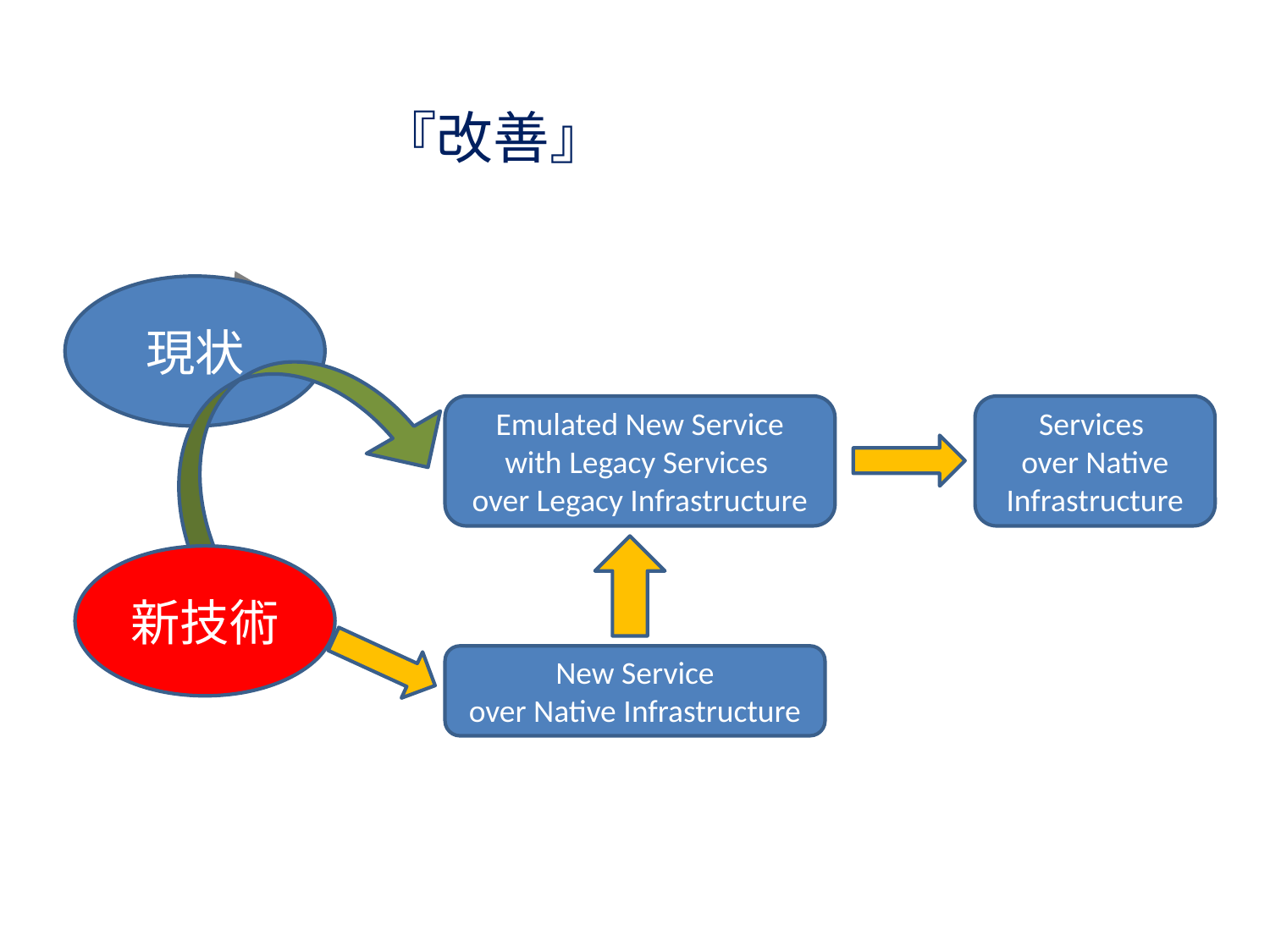

『改善』
現状

Emulated New Service
with Legacy Services
over Legacy Infrastructure
Services
over Native Infrastructure

新技術

New Service
over Native Infrastructure